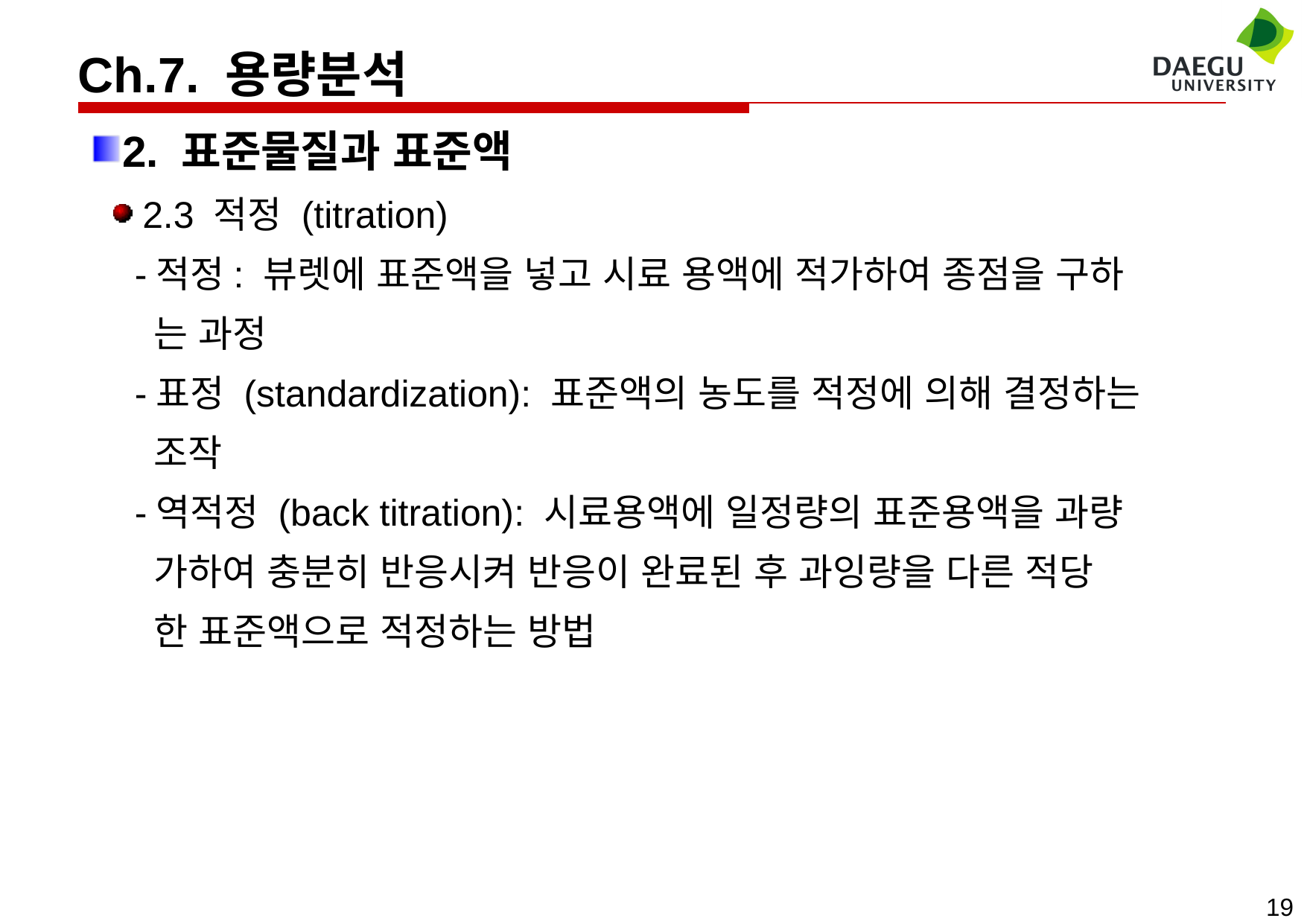

Ch.7. 용량분석
2. 표준물질과 표준액
 2.3 적정 (titration)
  -적정: 뷰렛에 표준액을 넣고 시료 용액에 적가하여 종점을 구하
   는 과정
  -표정 (standardization): 표준액의 농도를 적정에 의해 결정하는
   조작
  -역적정 (back titration): 시료용액에 일정량의 표준용액을 과량
   가하여 충분히 반응시켜 반응이 완료된 후 과잉량을 다른 적당
   한 표준액으로 적정하는 방법
19